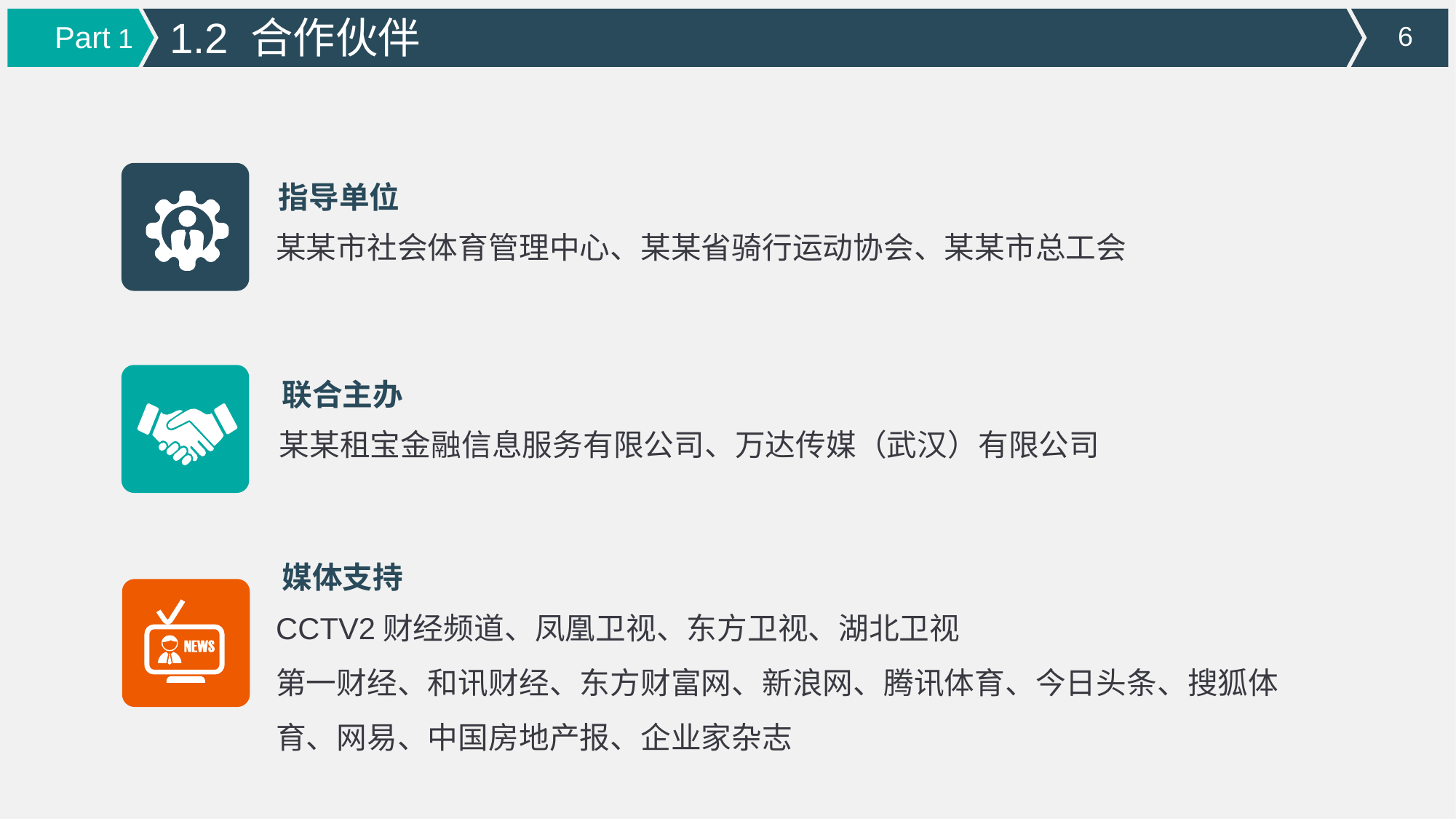

1.2 合作伙伴
Part 1

指导单位

某某市社会体育管理中心、某某省骑行运动协会、某某市总工会

联合主办

某某租宝金融信息服务有限公司、万达传媒（武汉）有限公司
媒体支持

CCTV2财经频道、凤凰卫视、东方卫视、湖北卫视
第一财经、和讯财经、东方财富网、新浪网、腾讯体育、今日头条、搜狐体育、网易、中国房地产报、企业家杂志